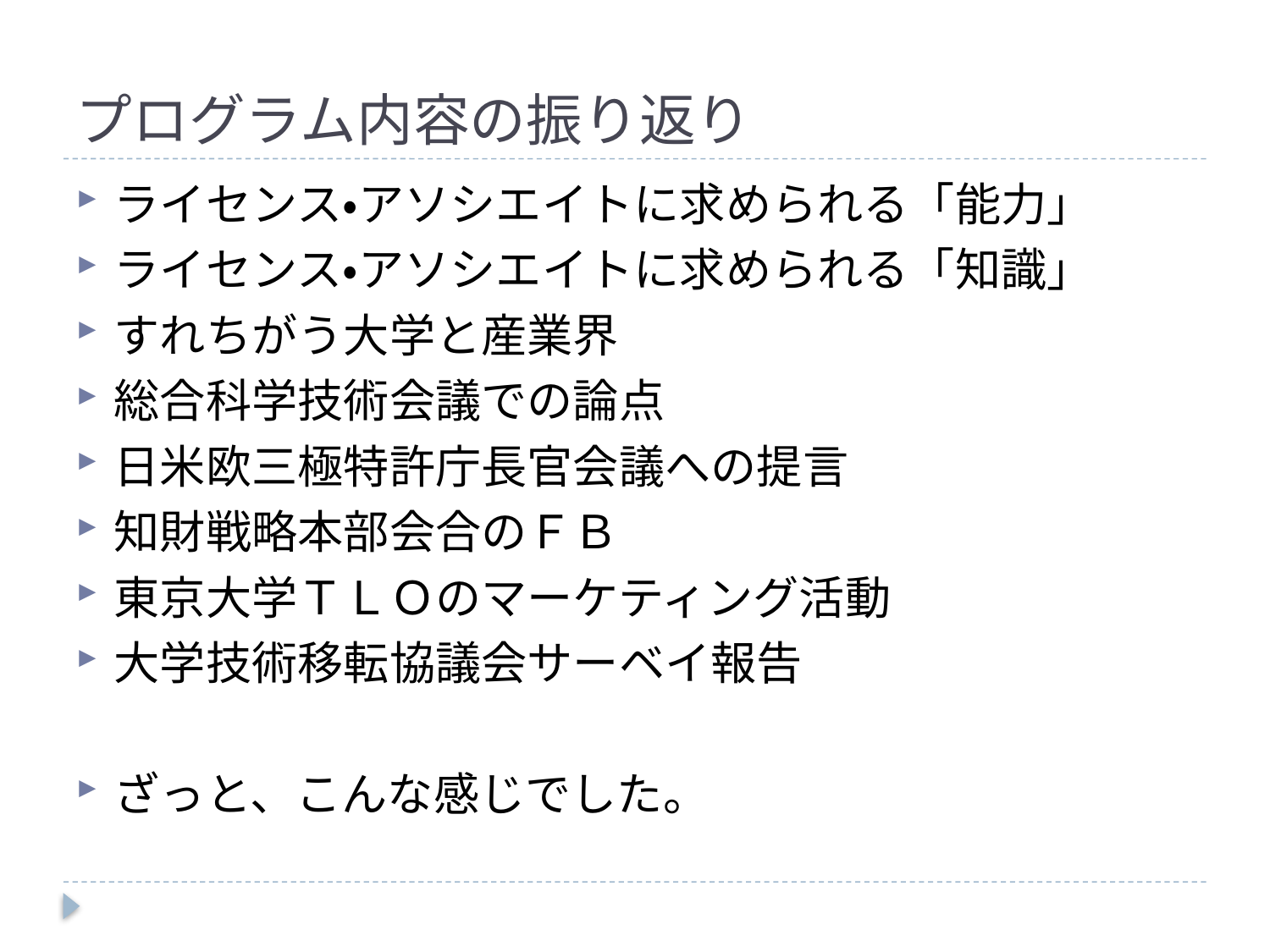

# プログラム内容の振り返り
ライセンス・アソシエイトに求められる「能力」
ライセンス・アソシエイトに求められる「知識」
すれちがう大学と産業界
総合科学技術会議での論点
日米欧三極特許庁長官会議への提言
知財戦略本部会合のＦＢ
東京大学ＴＬＯのマーケティング活動
大学技術移転協議会サーベイ報告

ざっと、こんな感じでした。